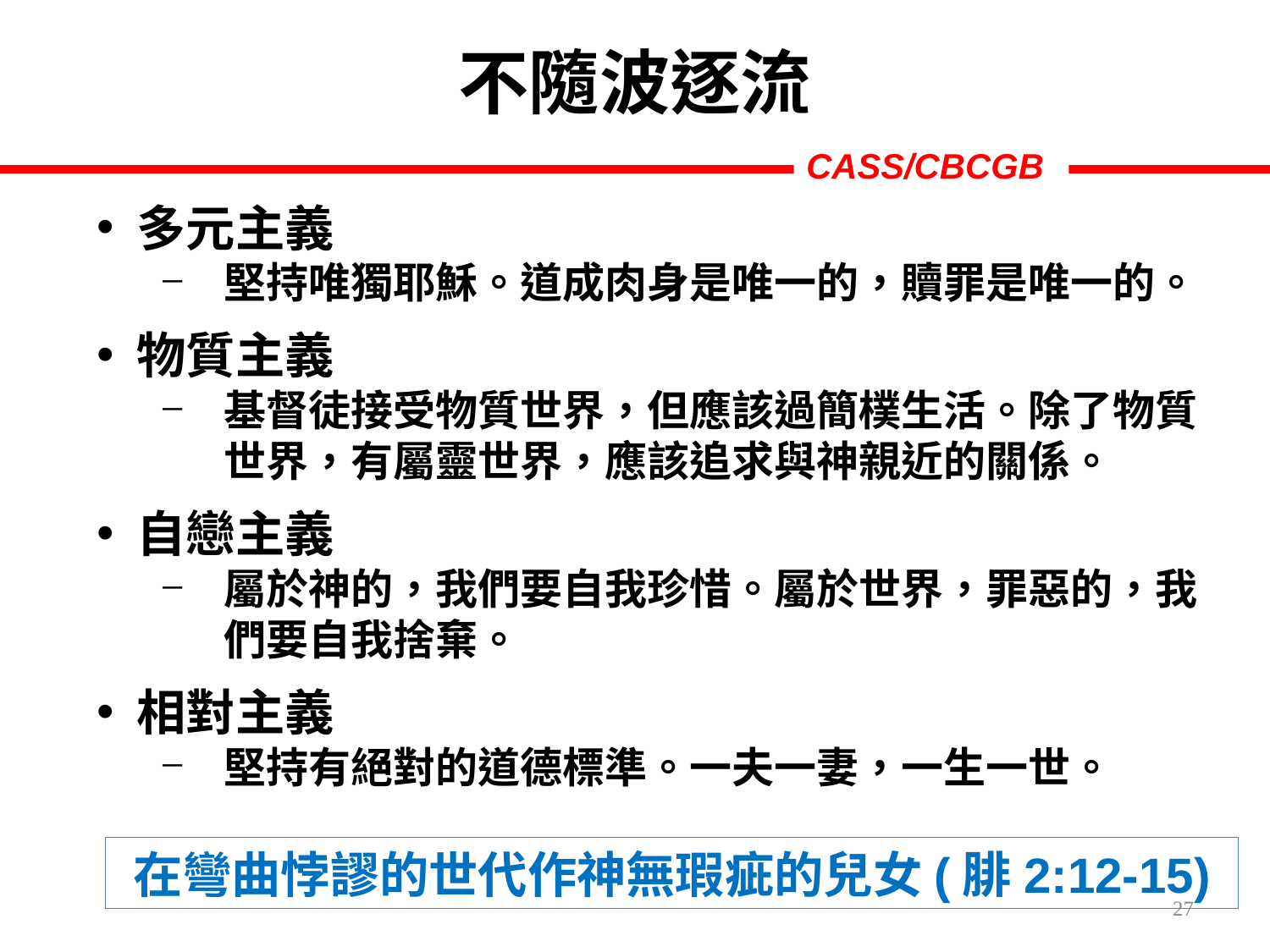

不隨波逐流
多元主義
堅持唯獨耶穌。道成肉身是唯一的，贖罪是唯一的。
物質主義
基督徒接受物質世界，但應該過簡樸生活。除了物質世界，有屬靈世界，應該追求與神親近的關係。
自戀主義
屬於神的，我們要自我珍惜。屬於世界，罪惡的，我們要自我捨棄。
相對主義
堅持有絕對的道德標準。一夫一妻，一生一世。

在彎曲悖謬的世代作神無瑕疵的兒女(腓2:12-15)
27